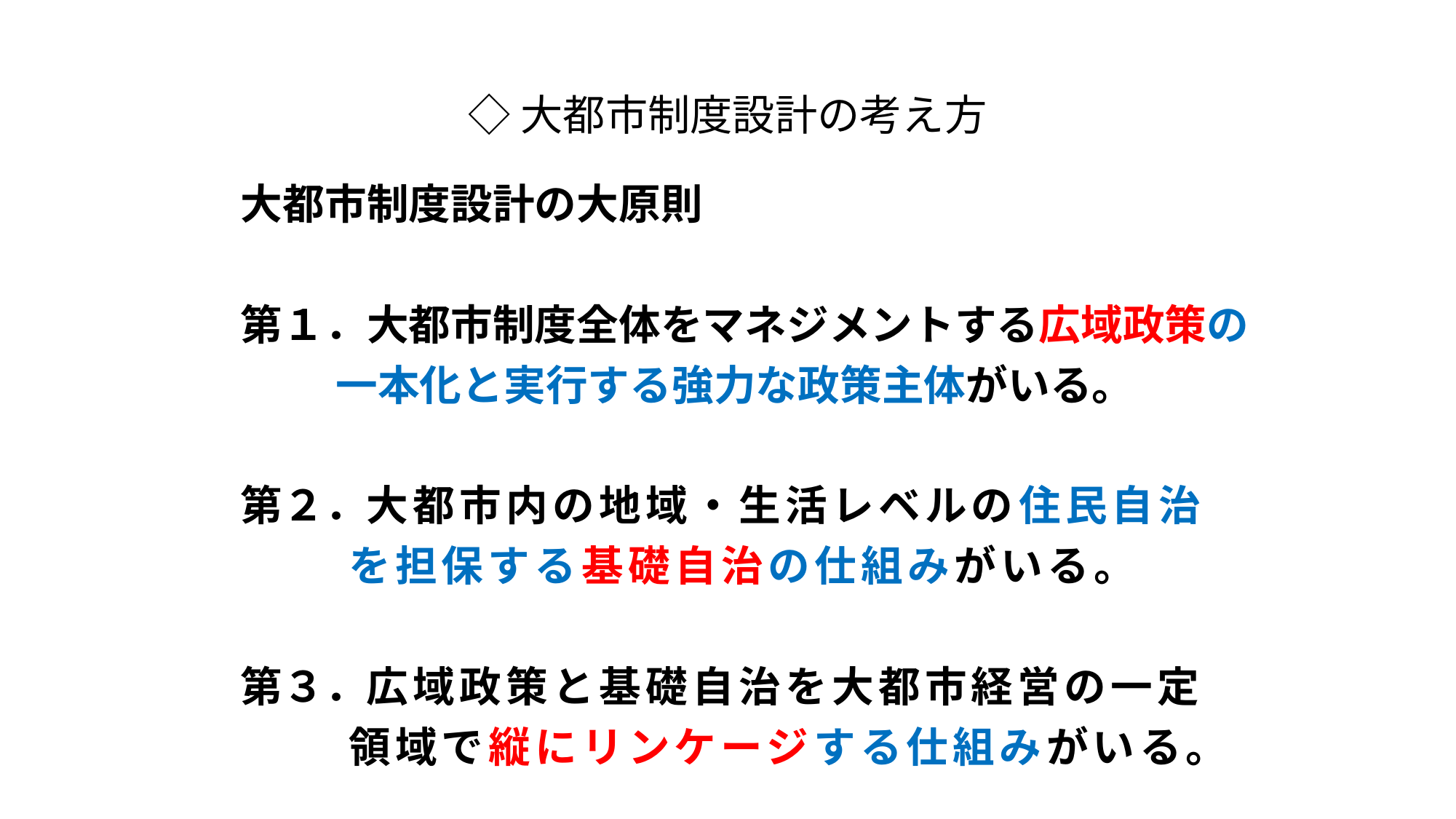

# ◇大都市制度設計の考え方
大都市制度設計の大原則

第１．大都市制度全体をマネジメントする広域政策の
         一本化と実行する強力な政策主体がいる。

第２．大都市内の地域・生活レベルの住民自治
       を担保する基礎自治の仕組みがいる。

第３．広域政策と基礎自治を大都市経営の一定
       領域で縦にリンケージする仕組みがいる。